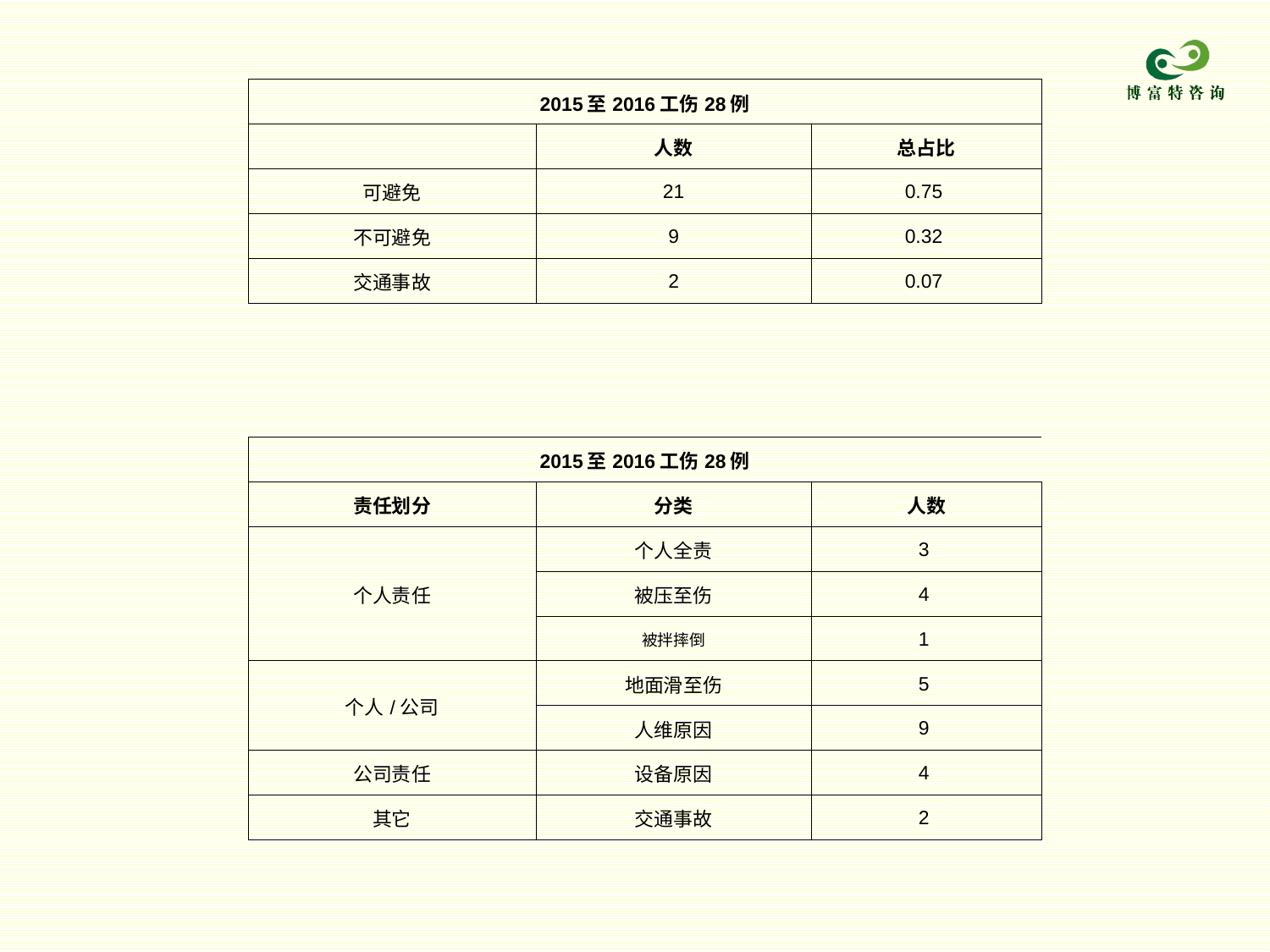

| 2015至2016工伤28例 |  |  |
| --- | --- | --- |
|  | 人数 | 总占比 |
| 可避免 | 21 | 0.75 |
| 不可避免 | 9 | 0.32 |
| 交通事故 | 2 | 0.07 |
|  |  |  |
|  |  |  |
|  |  |  |
| 2015至2016工伤28例 |  |  |
| 责任划分 | 分类 | 人数 |
| 个人责任 | 个人全责 | 3 |
|  | 被压至伤 | 4 |
|  | 被拌摔倒 | 1 |
| 个人/公司 | 地面滑至伤 | 5 |
|  | 人维原因 | 9 |
| 公司责任 | 设备原因 | 4 |
| 其它 | 交通事故 | 2 |
|  |  |  |